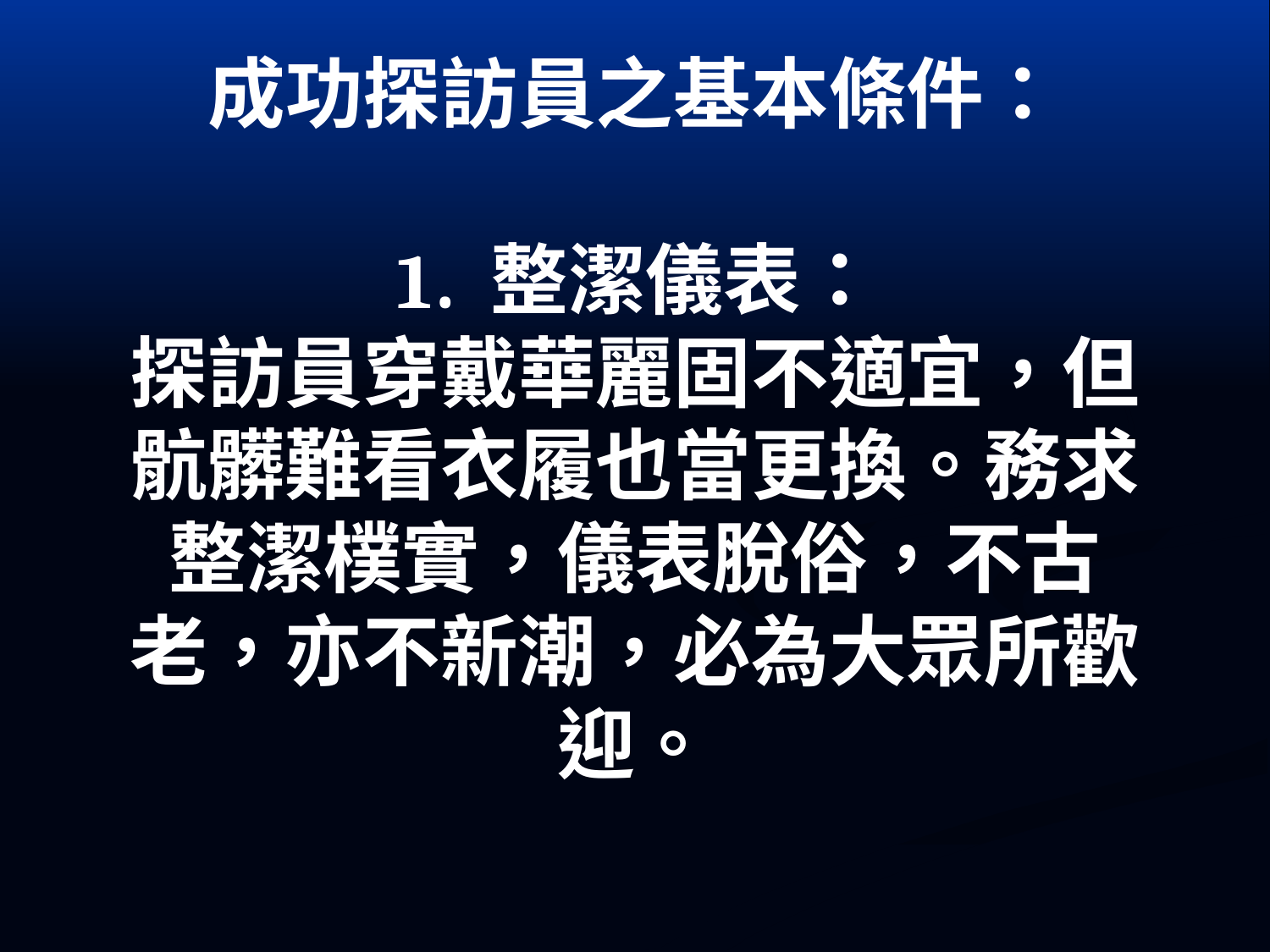

# 成功探訪員之基本條件：
1. 整潔儀表：
探訪員穿戴華麗固不適宜，但骯髒難看衣履也當更換。務求整潔樸實，儀表脫俗，不古老，亦不新潮，必為大眾所歡迎。